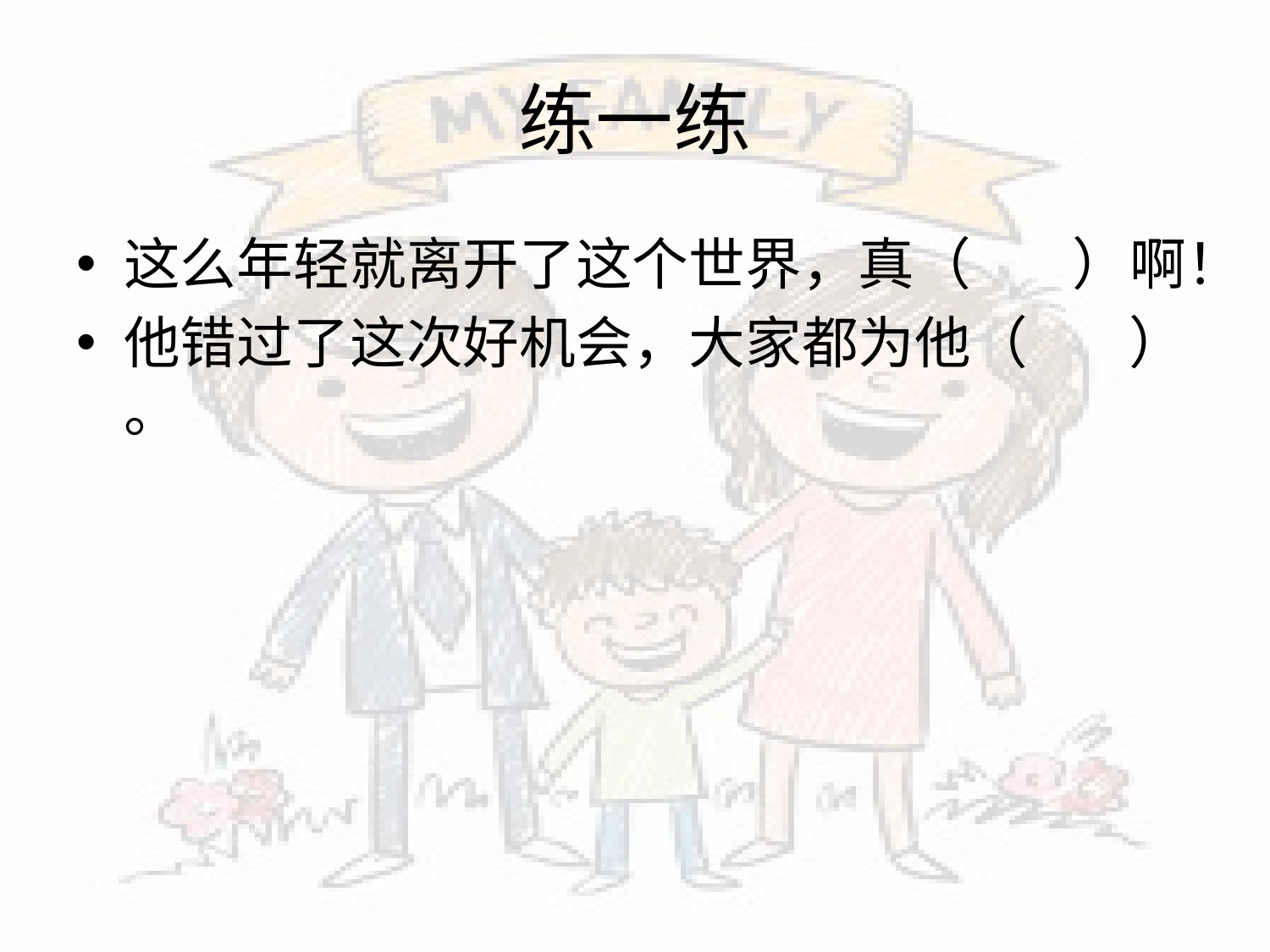

# 练一练
这么年轻就离开了这个世界，真（        ）啊！
他错过了这次好机会，大家都为他（        ） 。